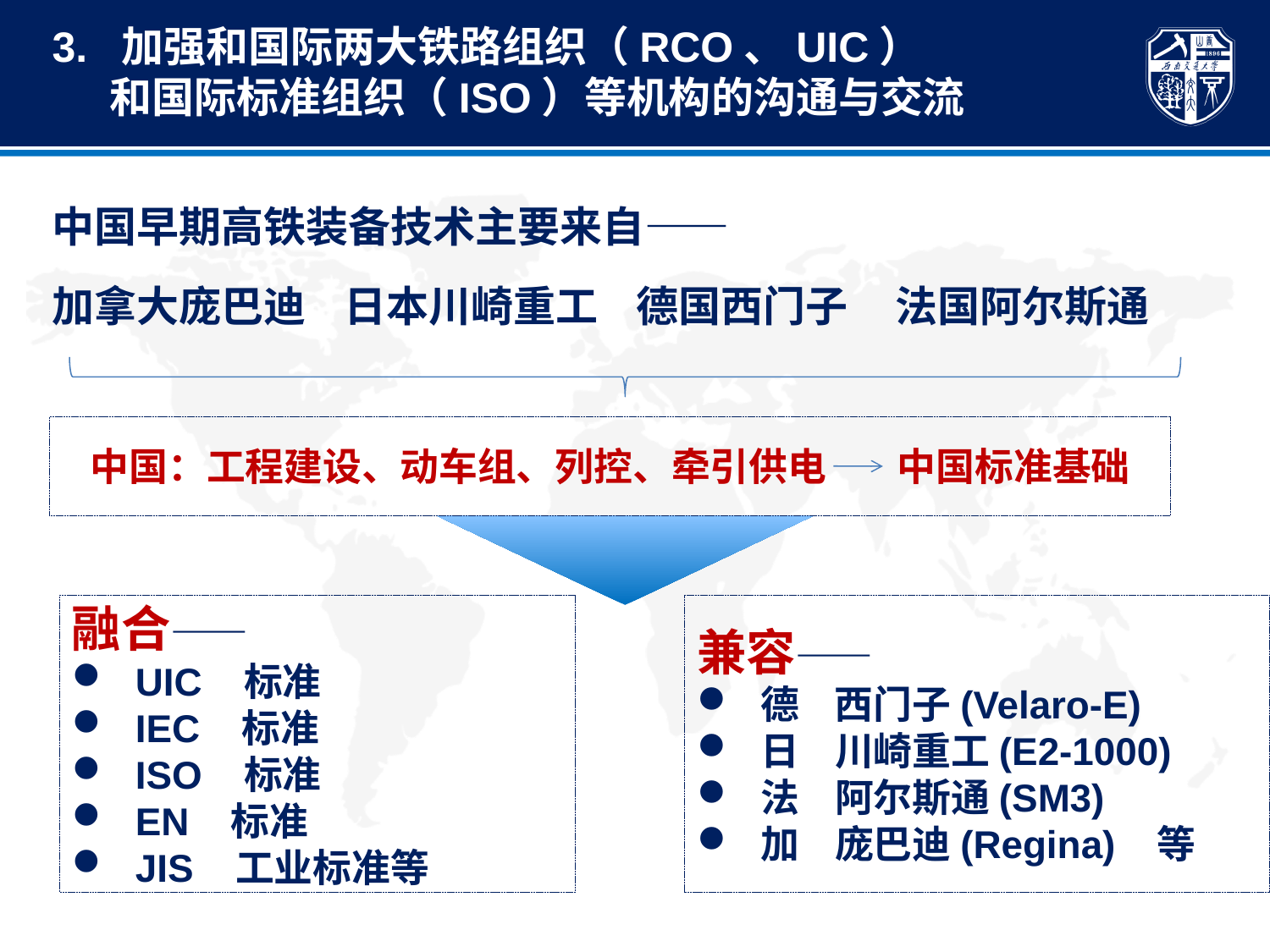

3.  加强和国际两大铁路组织（RCO、UIC）
     和国际标准组织（ISO）等机构的沟通与交流
中国早期高铁装备技术主要来自——
加拿大庞巴迪    日本川崎重工    德国西门子     法国阿尔斯通

中国：工程建设、动车组、列控、牵引供电        中国标准基础
融合——
UIC   标准
IEC   标准
ISO   标准
EN   标准
JIS   工业标准等
兼容——
德    西门子(Velaro-E)
日    川崎重工(E2-1000)
法    阿尔斯通(SM3)
加    庞巴迪(Regina)   等